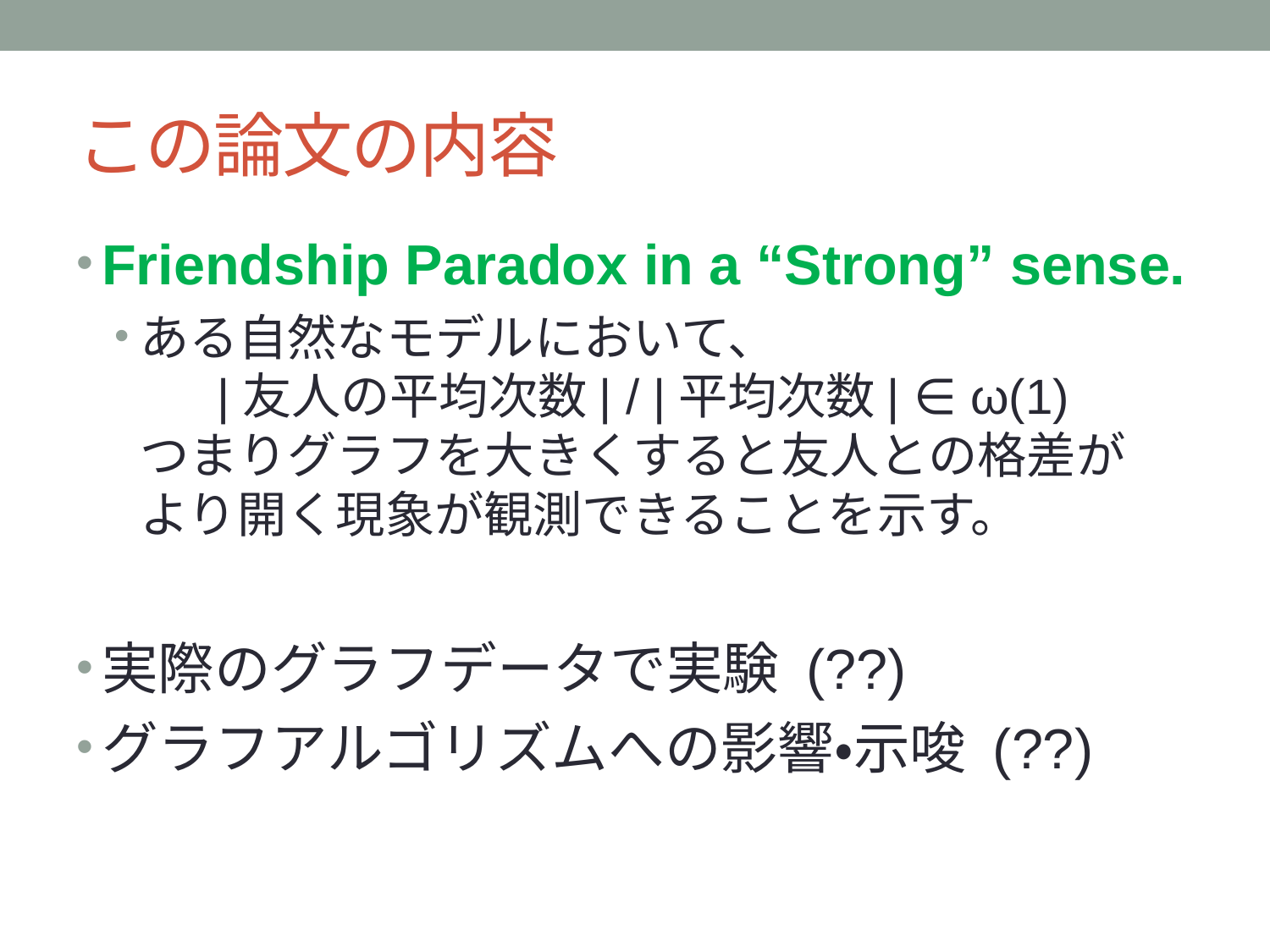

# この論文の内容
Friendship Paradox in a “Strong” sense.
ある自然なモデルにおいて、
      |友人の平均次数| / |平均次数| ∈ ω(1)
つまりグラフを大きくすると友人との格差が
より開く現象が観測できることを示す。

実際のグラフデータで実験 (??)
グラフアルゴリズムへの影響・示唆 (??)